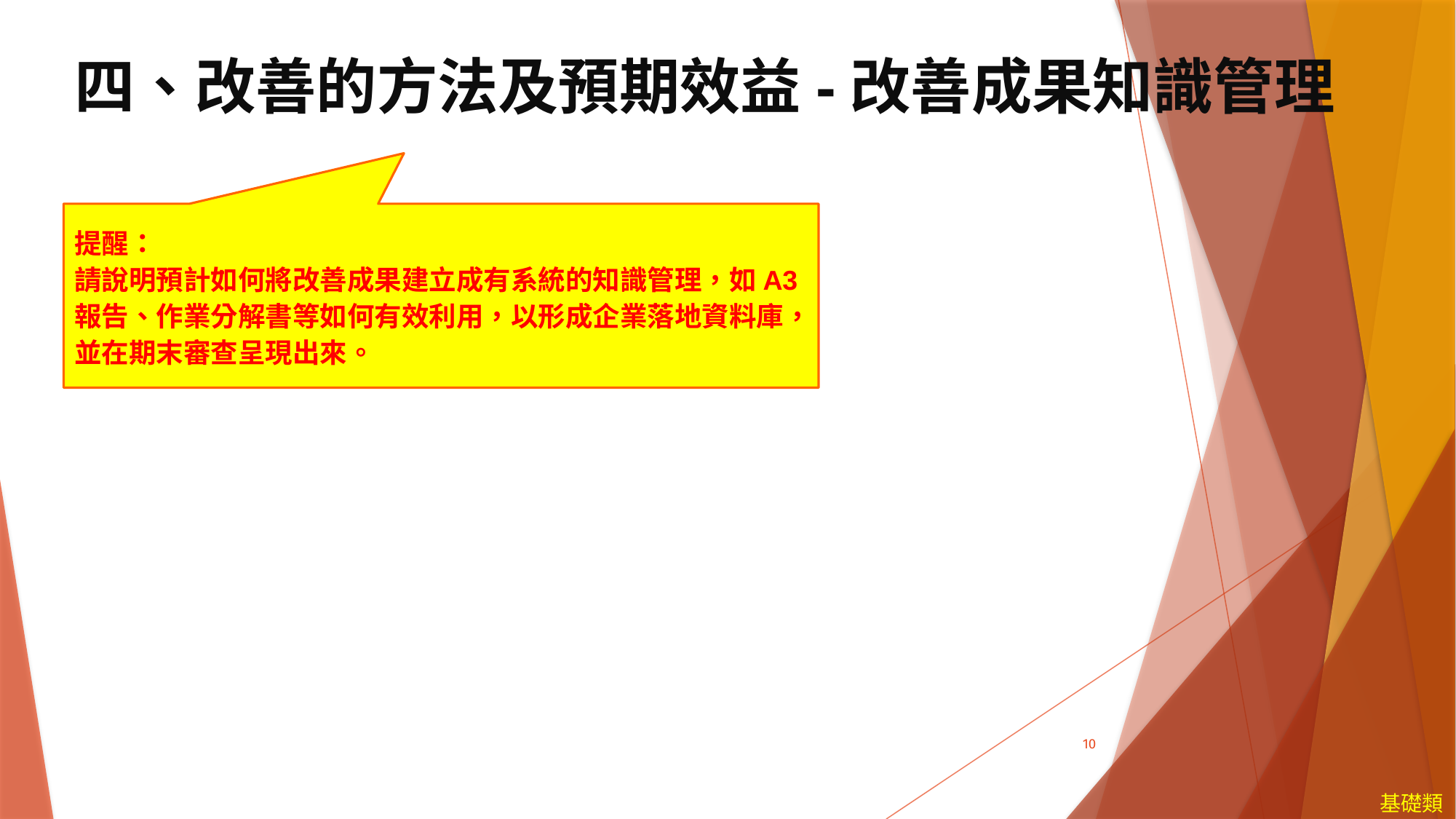

四、改善的方法及預期效益-改善成果知識管理
提醒：
請說明預計如何將改善成果建立成有系統的知識管理，如A3報告、作業分解書等如何有效利用，以形成企業落地資料庫，並在期末審查呈現出來。
10